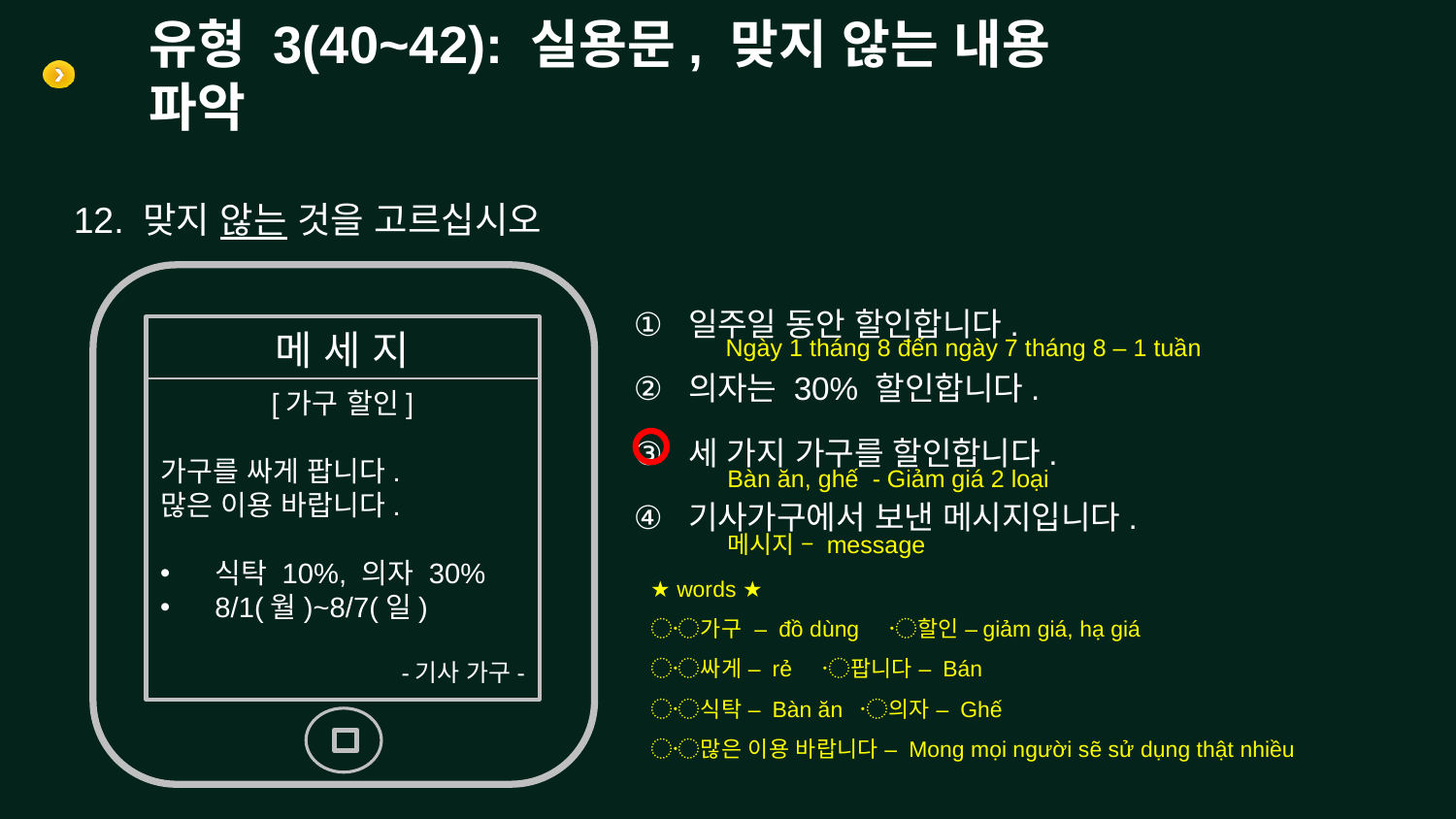

# 유형 3(40~42): 실용문, 맞지 않는 내용 파악

12. 맞지 않는 것을 고르십시오

메 세 지
[가구 할인]

가구를 싸게 팝니다.
많은 이용 바랍니다.

식탁 10%, 의자 30%
8/1(월)~8/7(일)

-기사 가구-

일주일 동안 할인합니다.
의자는 30% 할인합니다.
세 가지 가구를 할인합니다.
기사가구에서 보낸 메시지입니다.
Ngày 1 tháng 8 đến ngày 7 tháng 8 – 1 tuần

Bàn ăn, ghế  - Giảm giá 2 loại
메시지 – message
★ words ★
〮가구  – đồ dùng    〮할인 –giảm giá, hạ giá
〮싸게 – rẻ    〮팝니다 – Bán
〮식탁 – Bàn ăn  〮의자 – Ghế
〮많은 이용 바랍니다 – Mong mọi người sẽ sử dụng thật nhiều